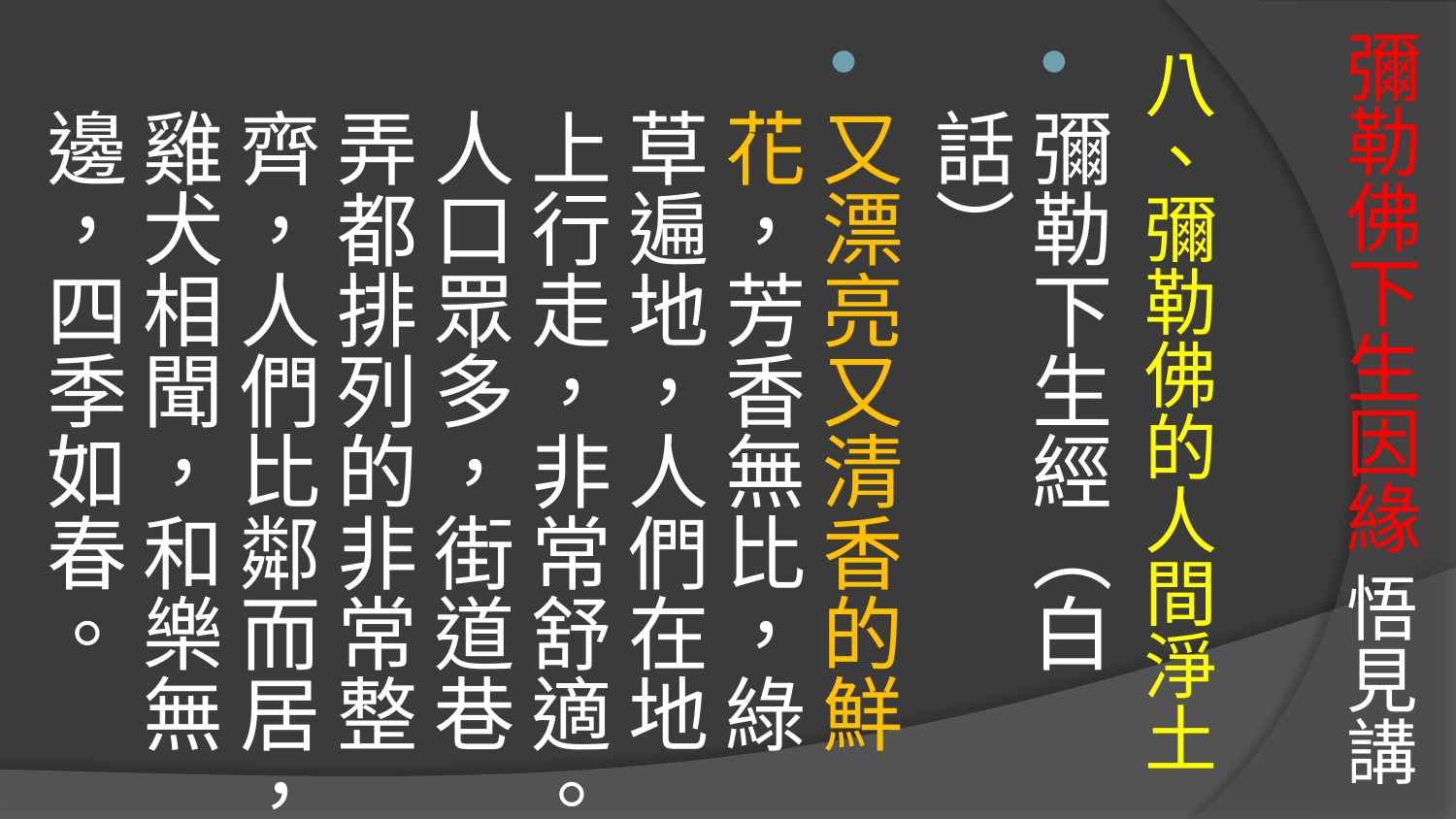

# 彌勒佛下生因緣 悟見講
八、彌勒佛的人間淨土
彌勒下生經（白話）
又漂亮又清香的鮮花，芳香無比，綠草遍地，人們在地上行走，非常舒適。人口眾多，街道巷弄都排列的非常整齊，人們比鄰而居，雞犬相聞，和樂無邊，四季如春。